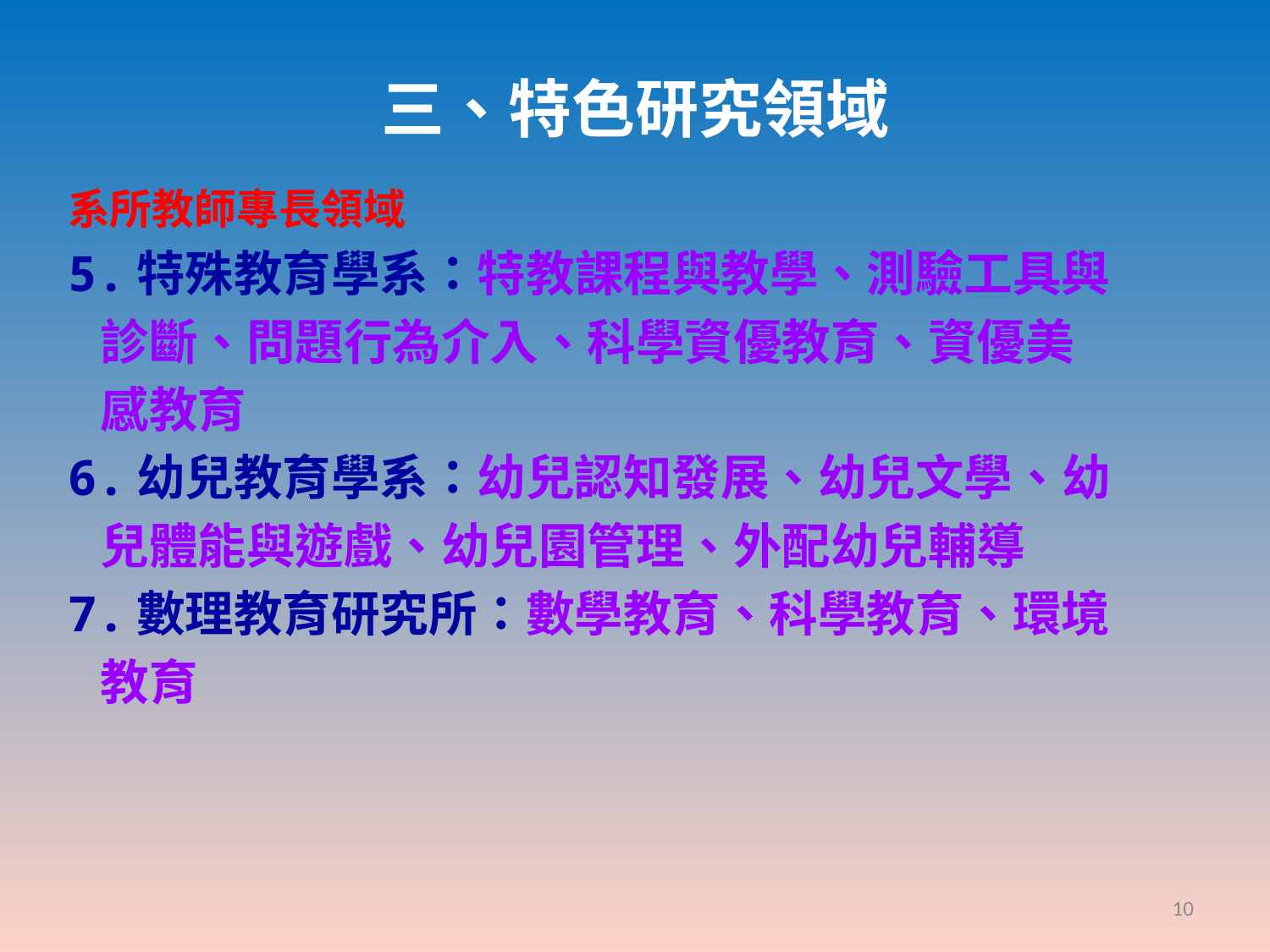

# 三、特色研究領域
系所教師專長領域
5.特殊教育學系：特教課程與教學、測驗工具與
  診斷、問題行為介入、科學資優教育、資優美
  感教育
6.幼兒教育學系：幼兒認知發展、幼兒文學、幼
  兒體能與遊戲、幼兒園管理、外配幼兒輔導
7.數理教育研究所：數學教育、科學教育、環境
  教育

10